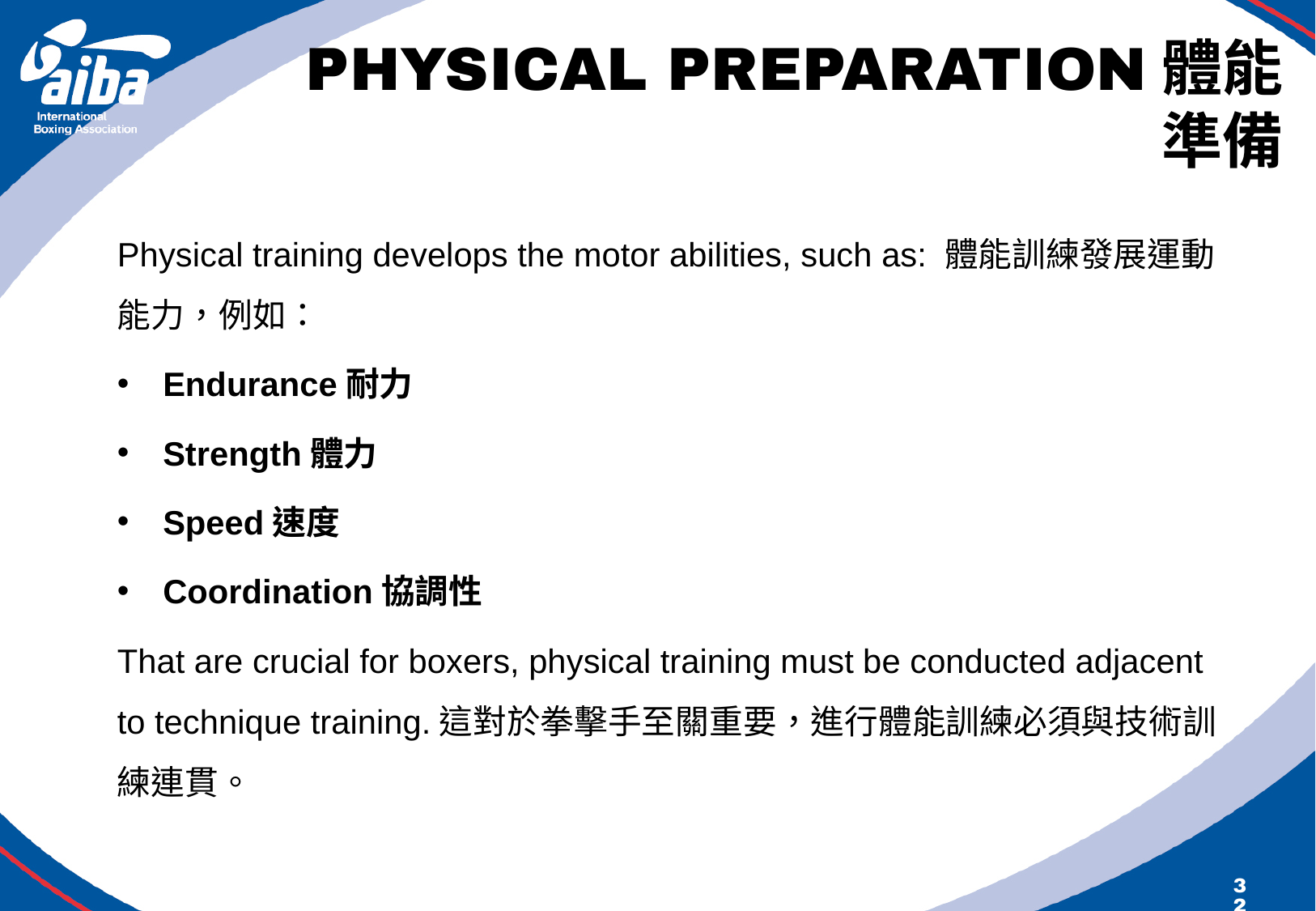

# PHYSICAL PREPARATION體能準備
Physical training develops the motor abilities, such as: 體能訓練發展運動能力，例如：
Endurance耐力
Strength體力
Speed速度
Coordination協調性
That are crucial for boxers, physical training must be conducted adjacent to technique training.這對於拳擊手至關重要，進行體能訓練必須與技術訓練連貫。
323